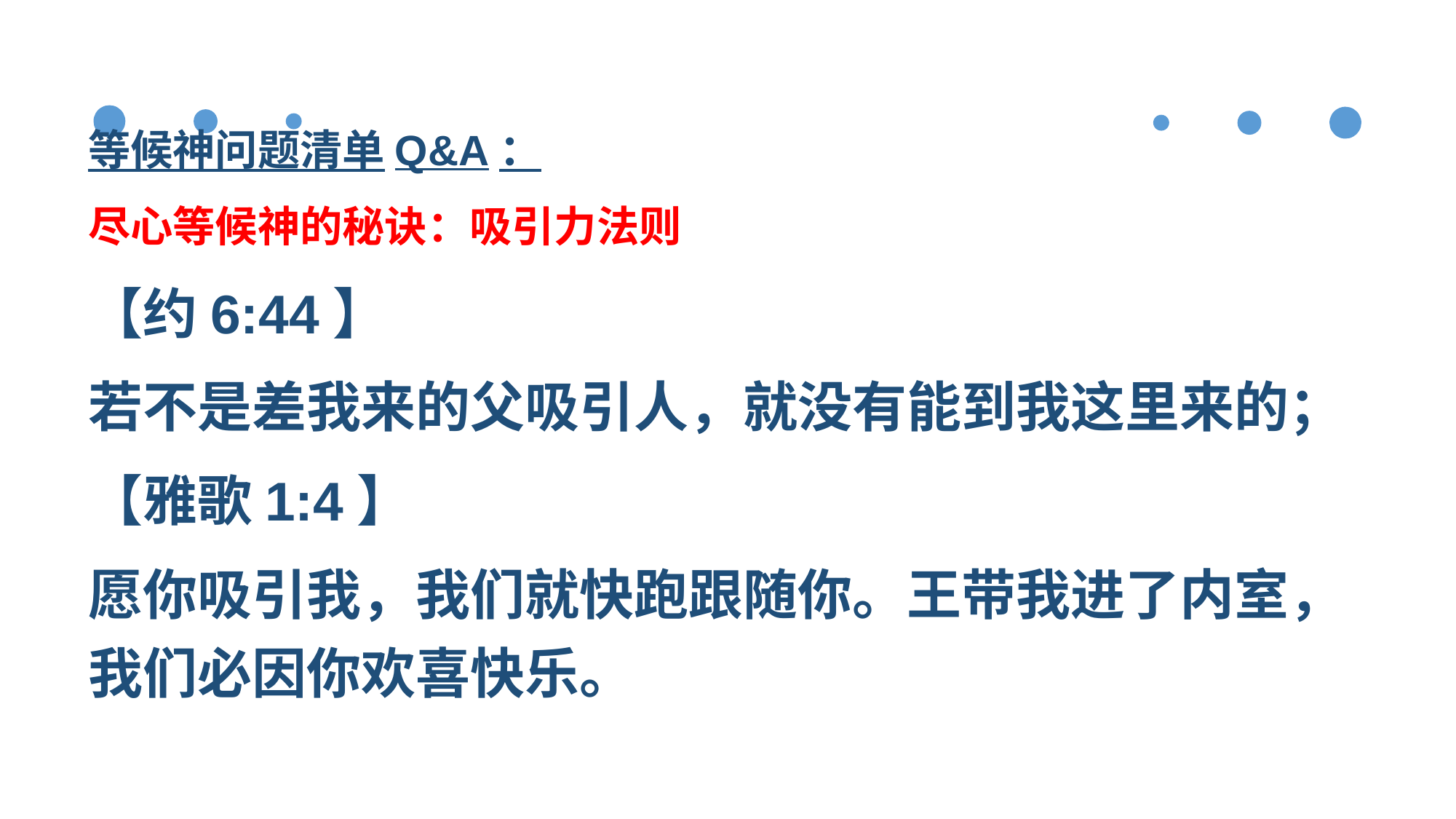

等候神问题清单Q&A：
尽心等候神的秘诀：吸引力法则
【约6:44】
若不是差我来的父吸引人，就没有能到我这里来的；
【雅歌1:4】
愿你吸引我，我们就快跑跟随你。王带我进了内室，我们必因你欢喜快乐。